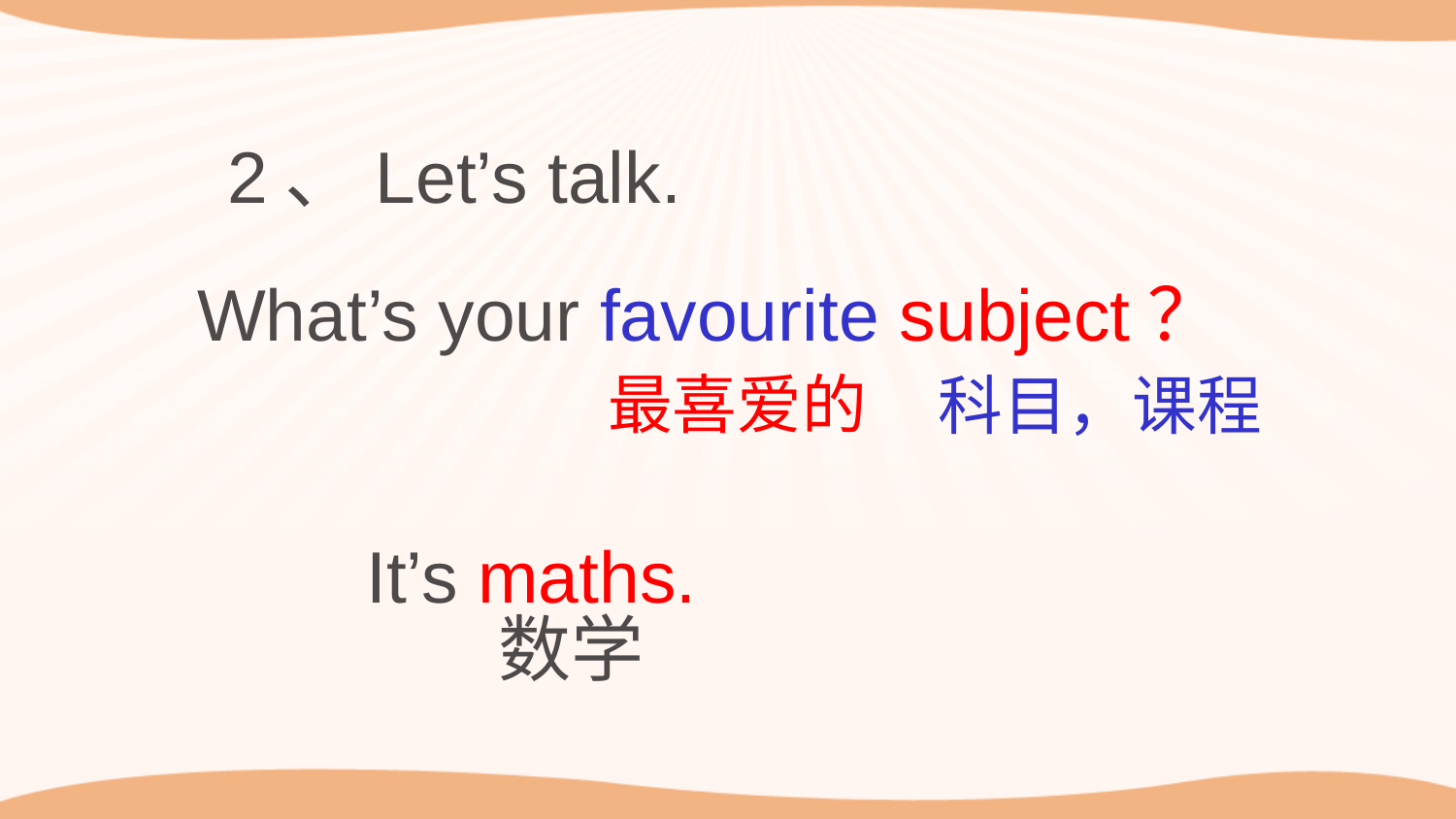

2、Let’s talk.
What’s your favourite subject？
最喜爱的
科目，课程
It’s maths.
数学